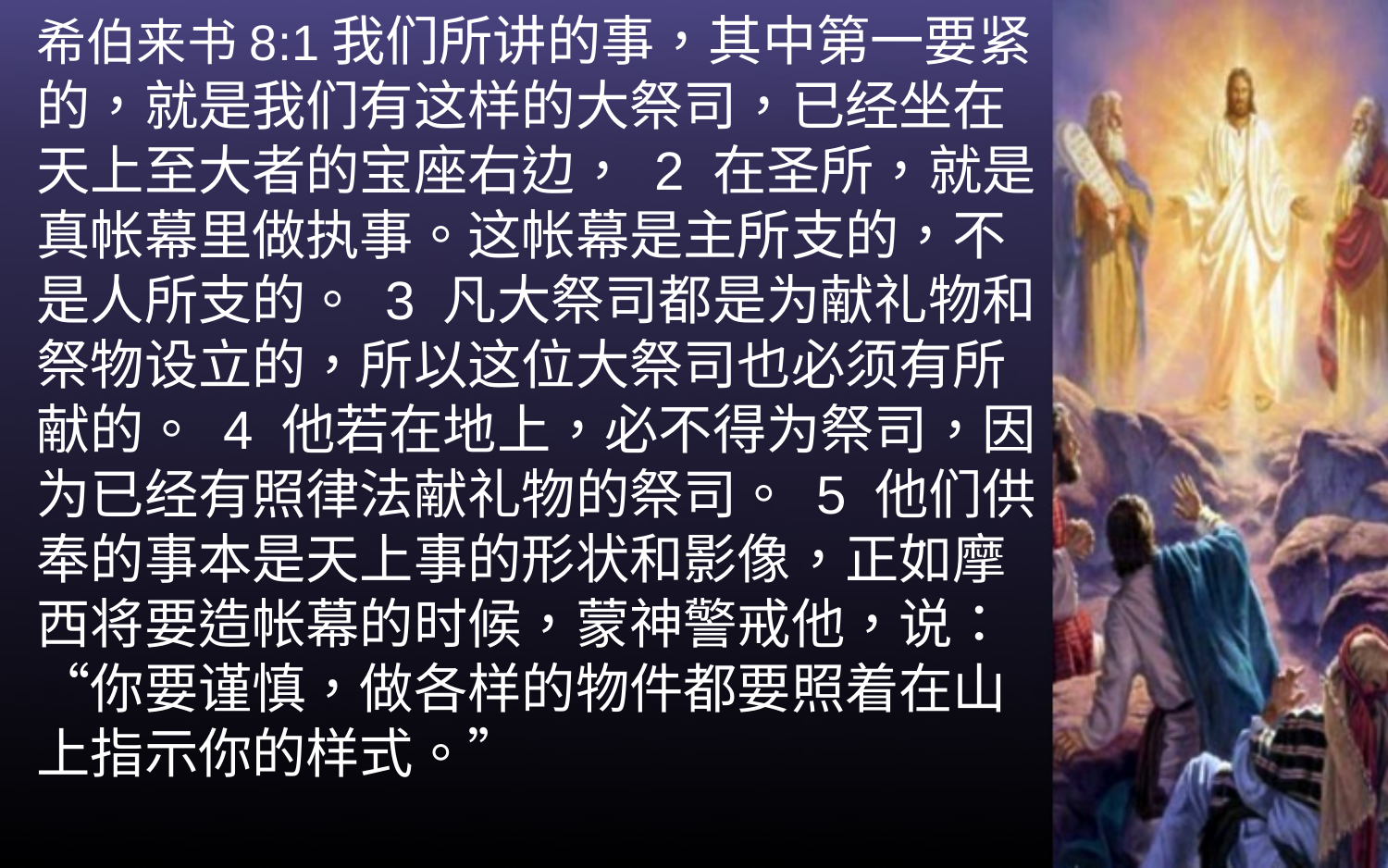

希伯来书8:1我们所讲的事，其中第一要紧的，就是我们有这样的大祭司，已经坐在天上至大者的宝座右边， 2 在圣所，就是真帐幕里做执事。这帐幕是主所支的，不是人所支的。 3 凡大祭司都是为献礼物和祭物设立的，所以这位大祭司也必须有所献的。 4 他若在地上，必不得为祭司，因为已经有照律法献礼物的祭司。 5 他们供奉的事本是天上事的形状和影像，正如摩西将要造帐幕的时候，蒙神警戒他，说：“你要谨慎，做各样的物件都要照着在山上指示你的样式。”